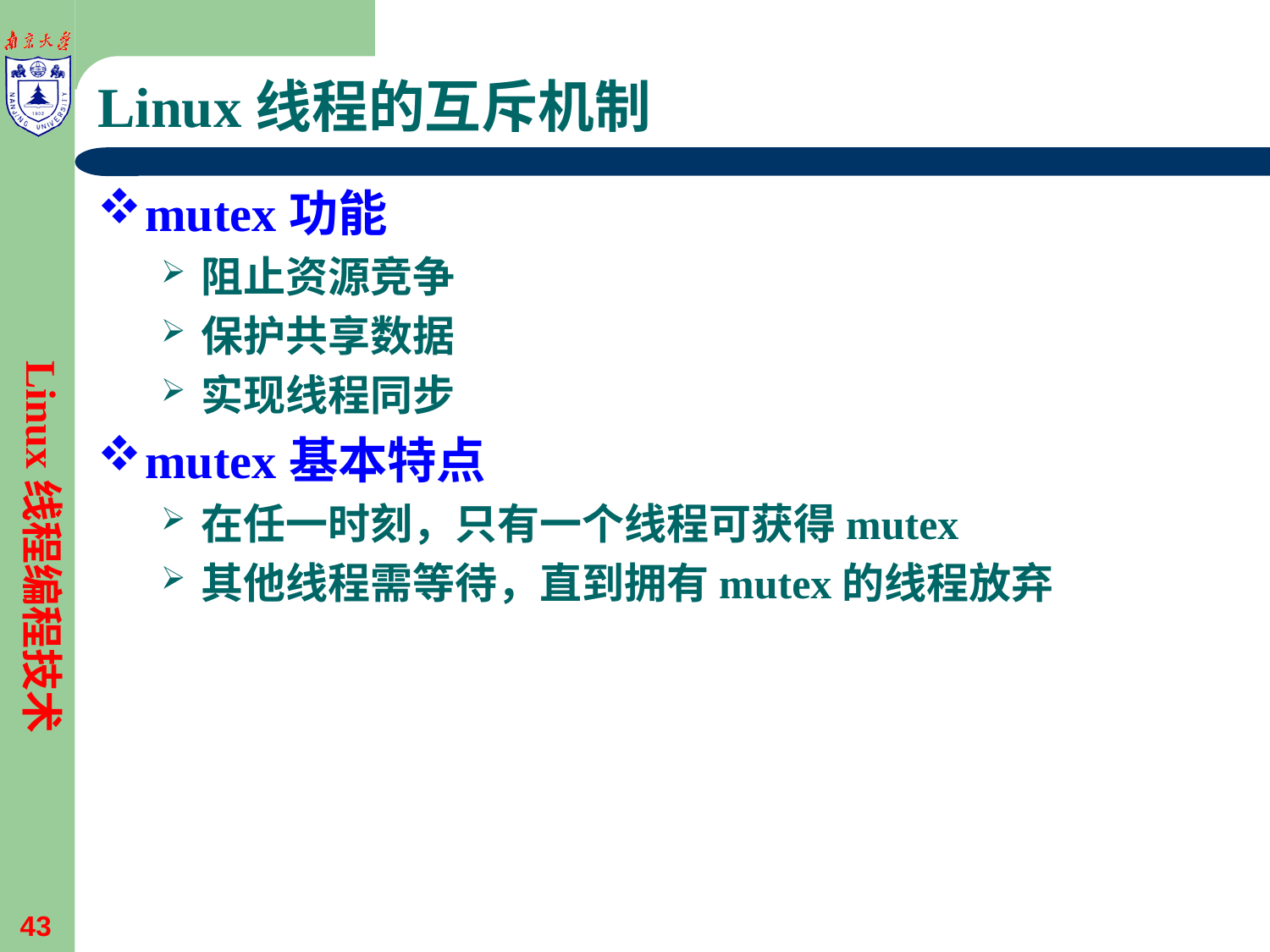

# Linux线程的互斥机制
mutex功能
阻止资源竞争
保护共享数据
实现线程同步
mutex基本特点
在任一时刻，只有一个线程可获得mutex
其他线程需等待，直到拥有mutex的线程放弃
Linux线程编程技术
43